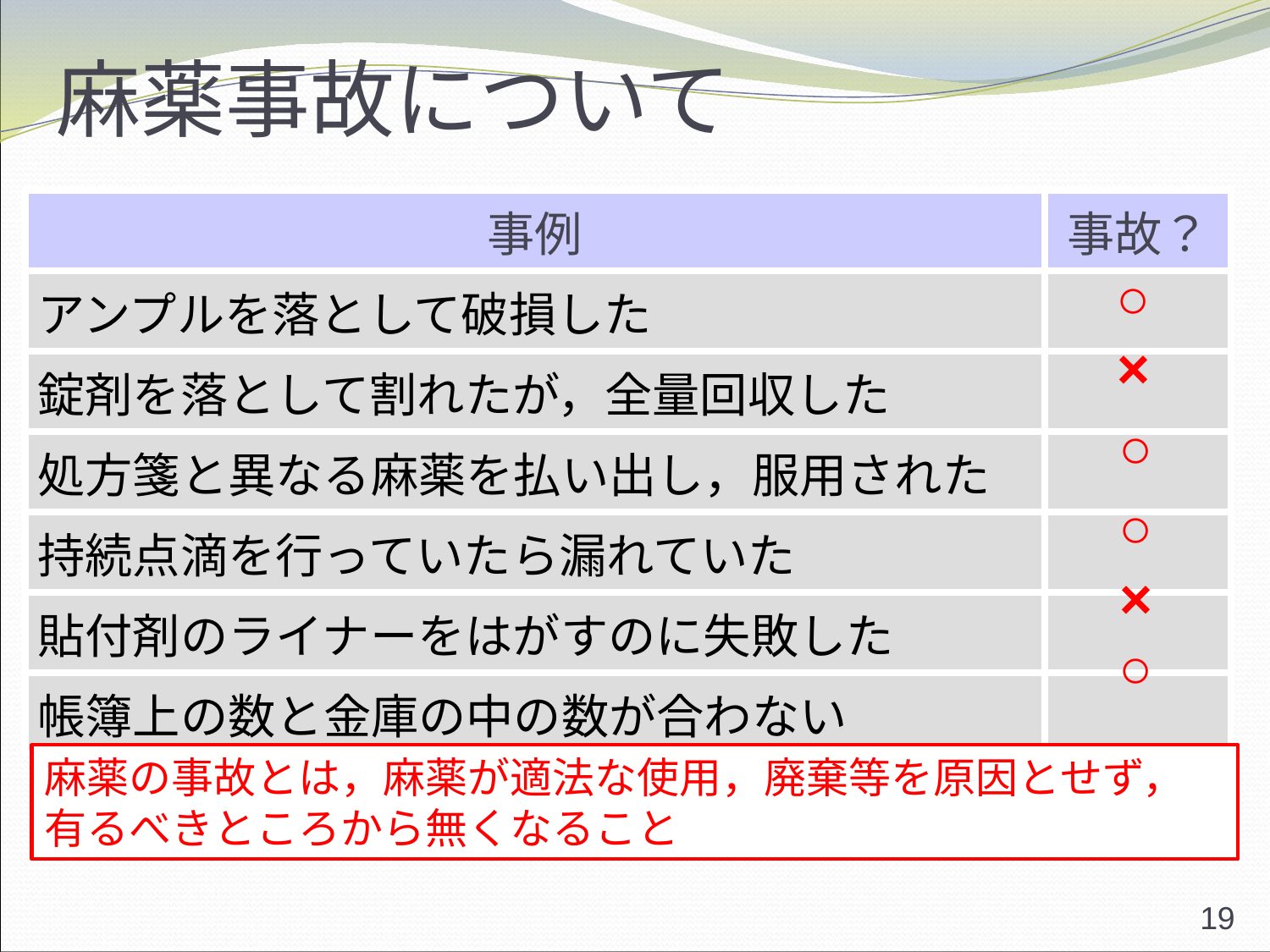

# 麻薬事故について
| 事例 | 事故？ |
| --- | --- |
| アンプルを落として破損した |  |
| 錠剤を落として割れたが，全量回収した |  |
| 処方箋と異なる麻薬を払い出し，服用された |  |
| 持続点滴を行っていたら漏れていた |  |
| 貼付剤のライナーをはがすのに失敗した |  |
| 帳簿上の数と金庫の中の数が合わない |  |
○
×
○
○
×
○
麻薬の事故とは，麻薬が適法な使用，廃棄等を原因とせず，有るべきところから無くなること
19